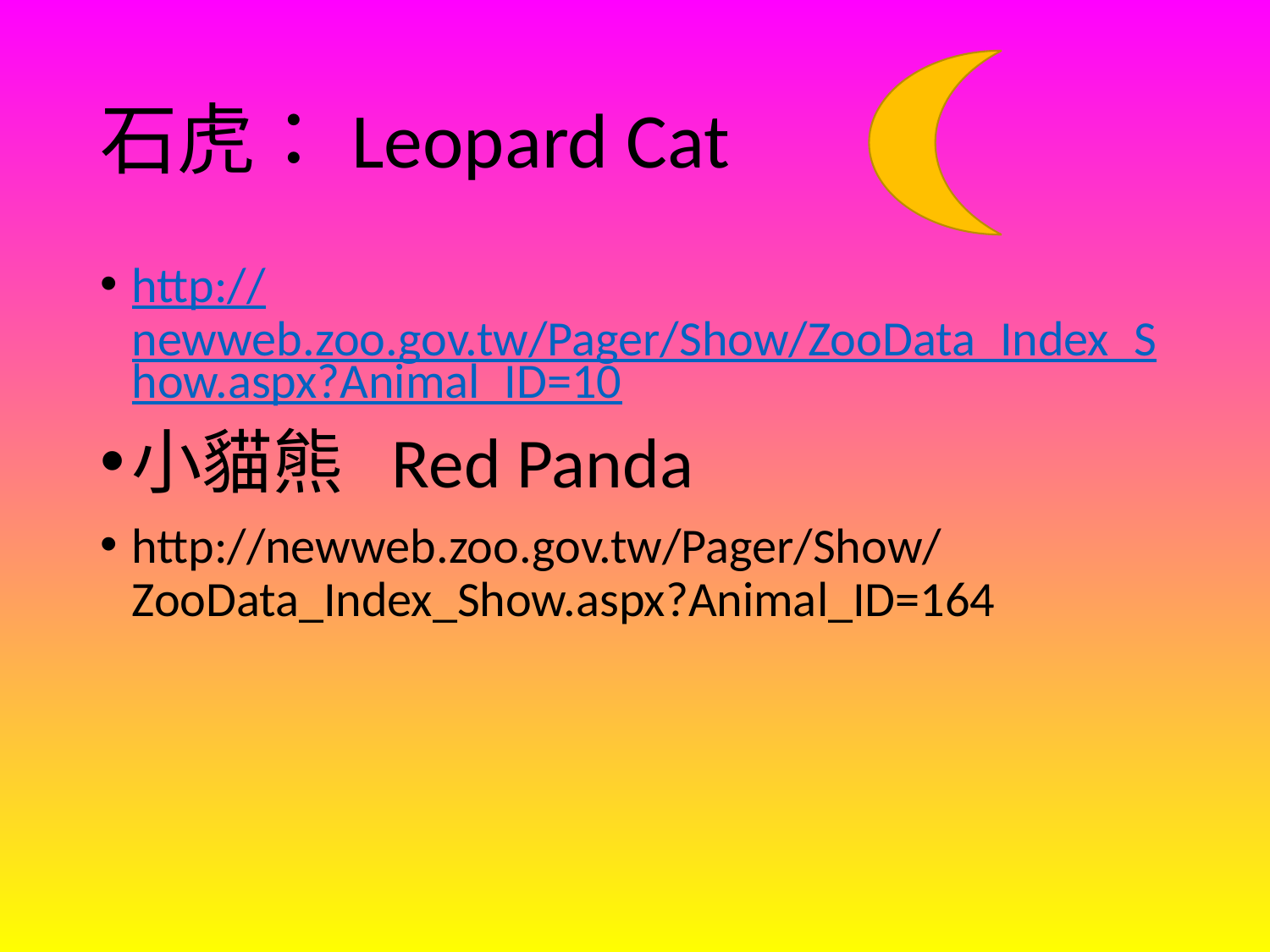

# 石虎：Leopard Cat

http://newweb.zoo.gov.tw/Pager/Show/ZooData_Index_Show.aspx?Animal_ID=10
小貓熊  Red Panda
http://newweb.zoo.gov.tw/Pager/Show/ZooData_Index_Show.aspx?Animal_ID=164